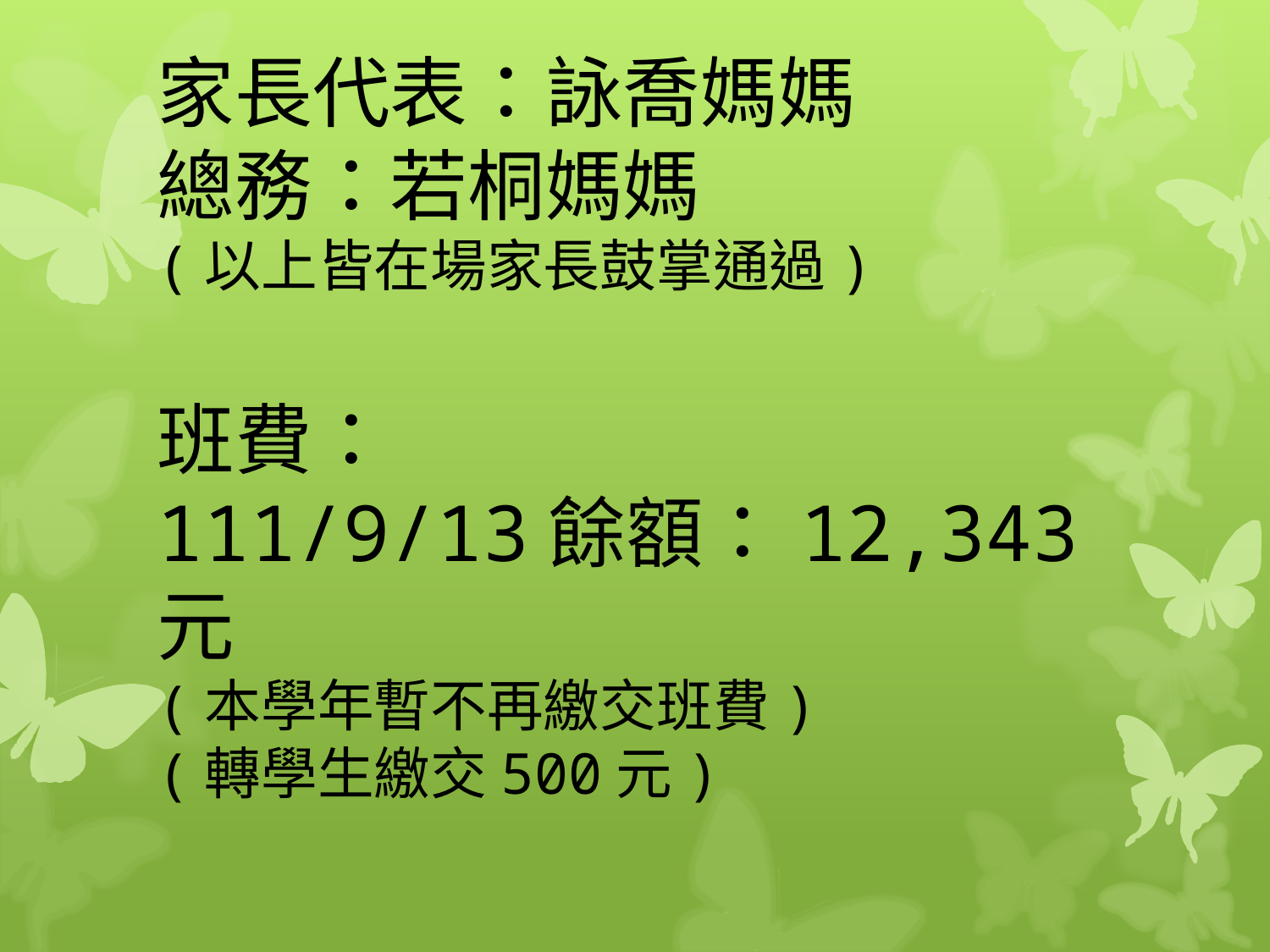

家長代表：詠喬媽媽
總務：若桐媽媽
(以上皆在場家長鼓掌通過)

班費：
111/9/13餘額：12,343元
(本學年暫不再繳交班費)
(轉學生繳交500元)